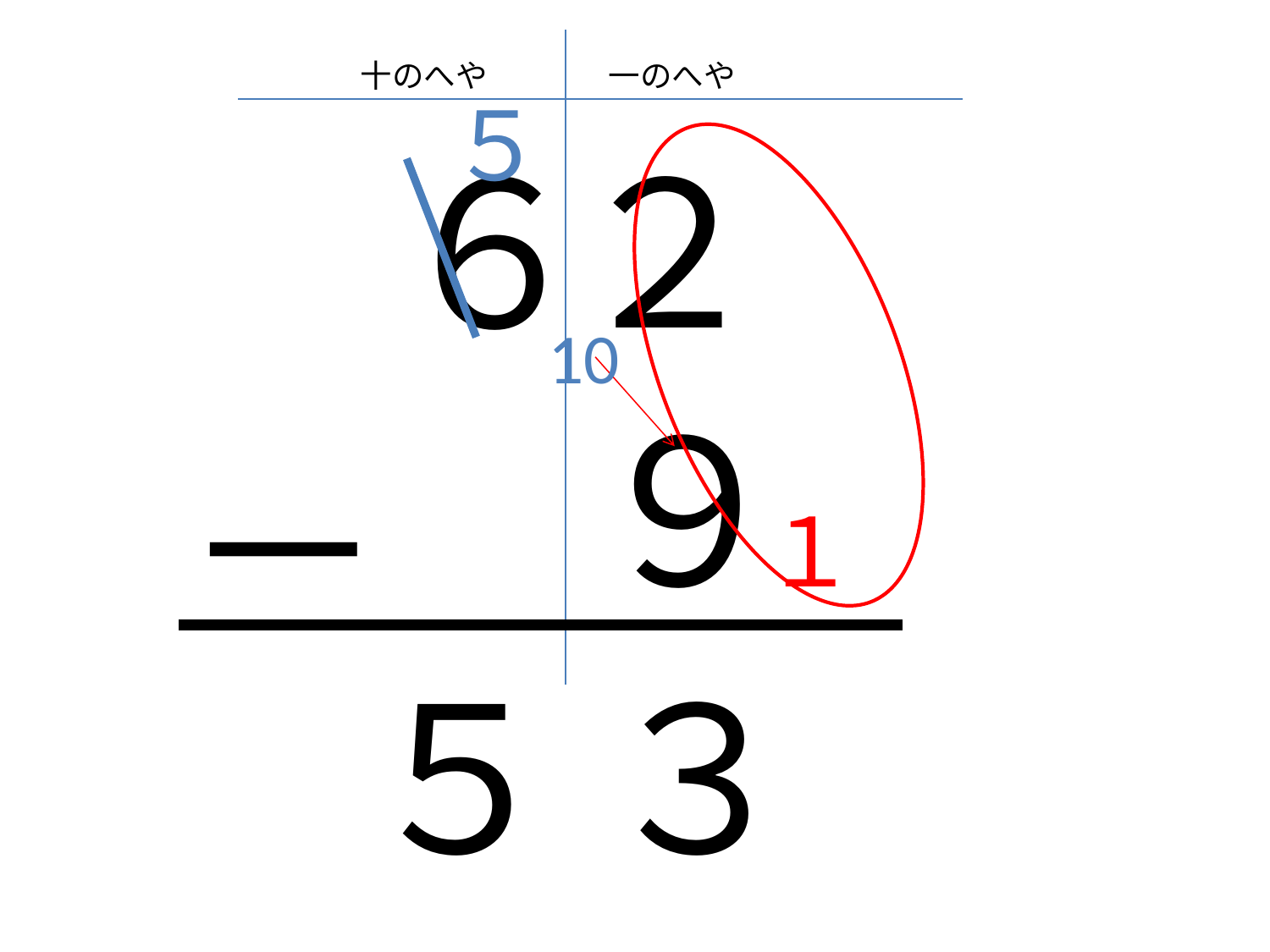

十のへや
一のへや
５

６
２
10
９
－
１
５
３